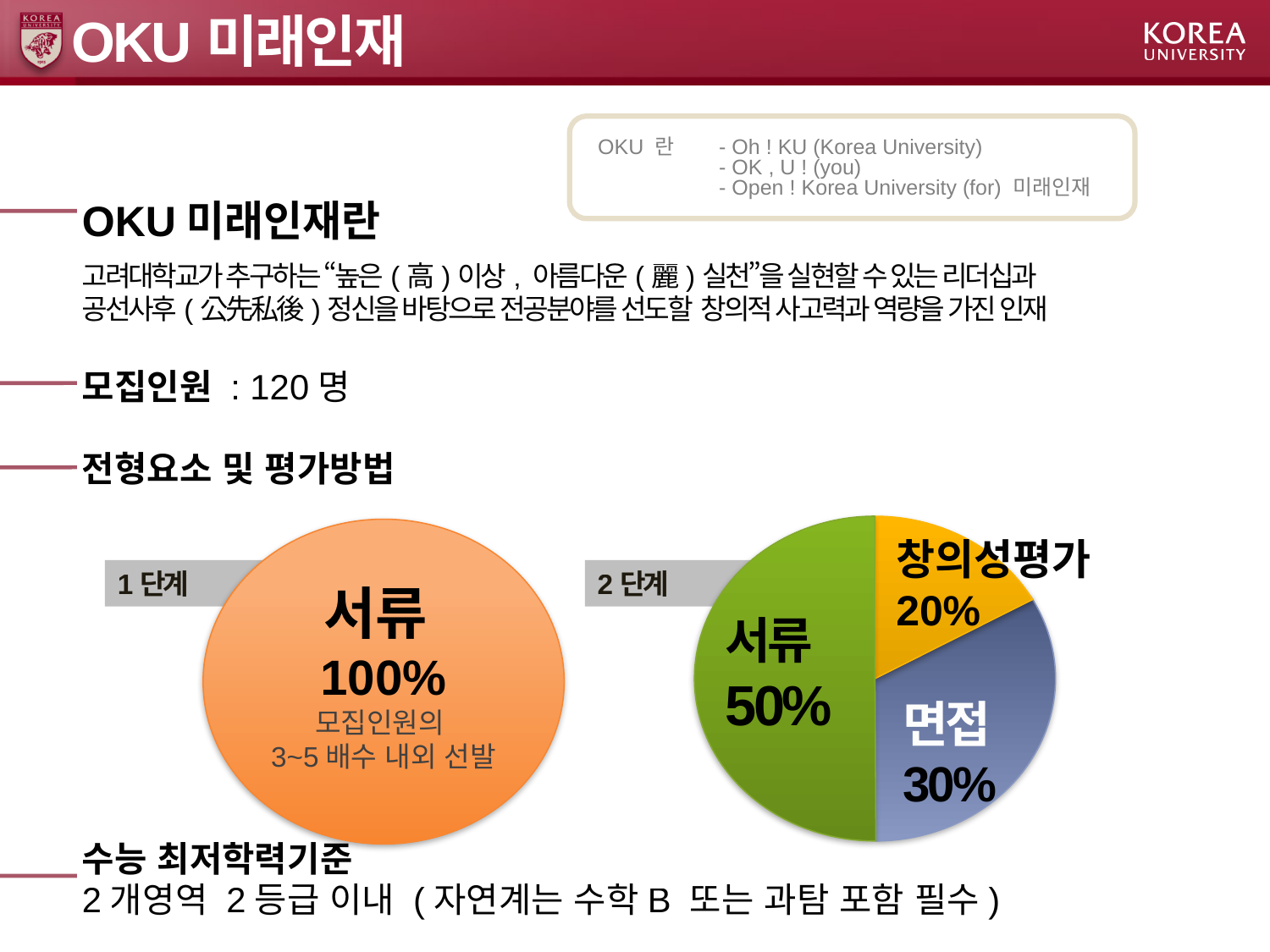

# OKU미래인재

 OKU 란	- Oh ! KU (Korea University)
	- OK , U ! (you)
	- Open ! Korea University (for) 미래인재

OKU미래인재란

고려대학교가 추구하는 “높은(高)이상, 아름다운(麗)실천”을 실현할 수 있는 리더십과
공선사후(公先私後)정신을 바탕으로 전공분야를 선도할  창의적 사고력과 역량을 가진 인재

모집인원 : 120명

전형요소 및 평가방법

수능 최저학력기준
2개영역 2등급 이내 (자연계는 수학B 또는 과탐 포함 필수)

창의성평가20%
1단계
2단계
서류
100%
모집인원의
3~5배수 내외 선발
서류50%
면접 30%